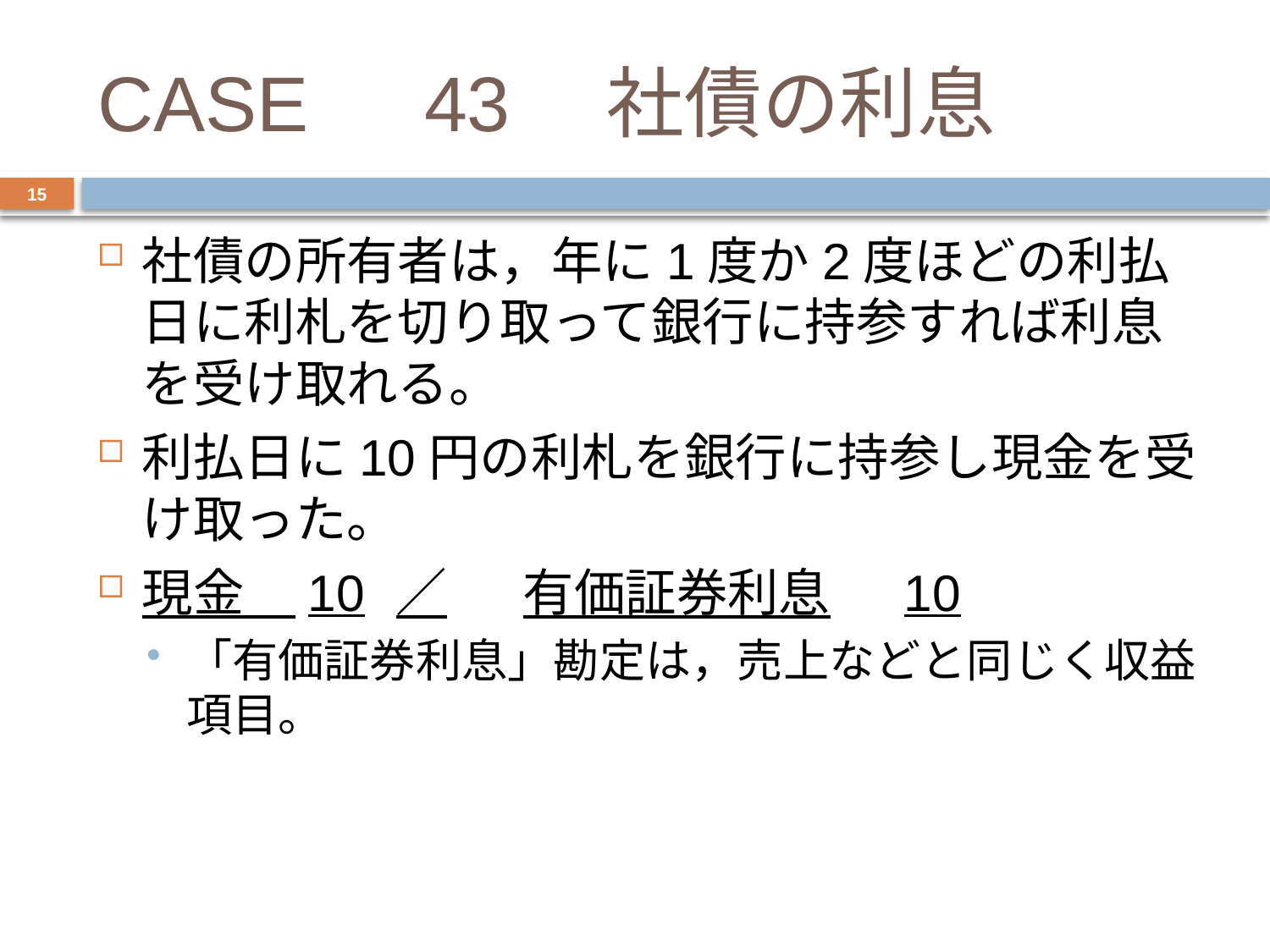

# CASE　43　社債の利息
15
社債の所有者は，年に1度か2度ほどの利払日に利札を切り取って銀行に持参すれば利息を受け取れる。
利払日に10円の利札を銀行に持参し現金を受け取った。
現金　10	／	有価証券利息	10
「有価証券利息」勘定は，売上などと同じく収益項目。